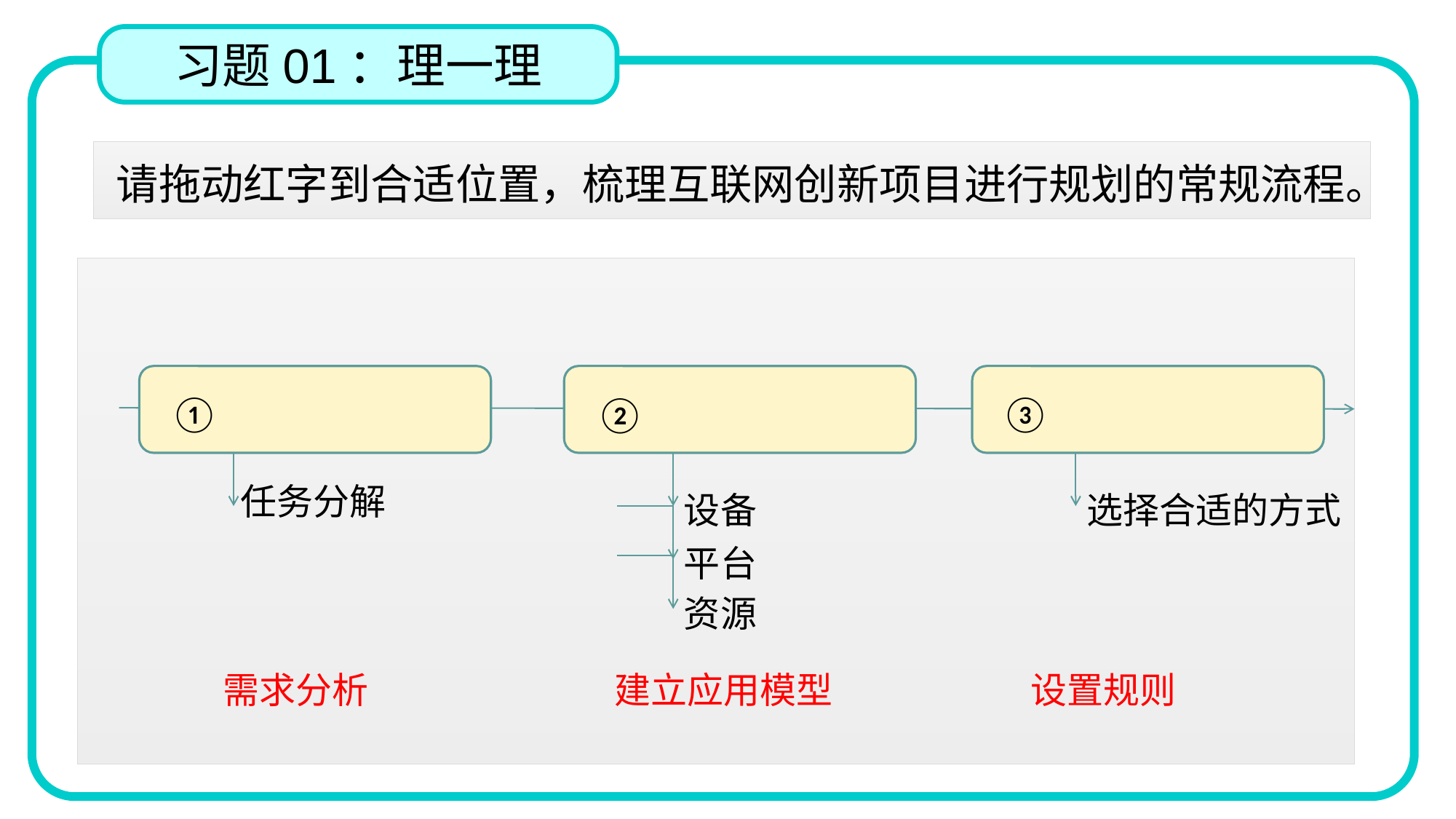

习题01：理一理

请拖动红字到合适位置，梳理互联网创新项目进行规划的常规流程。

①
③
②

任务分解
设备
选择合适的方式
平台
资源
需求分析
建立应用模型
设置规则